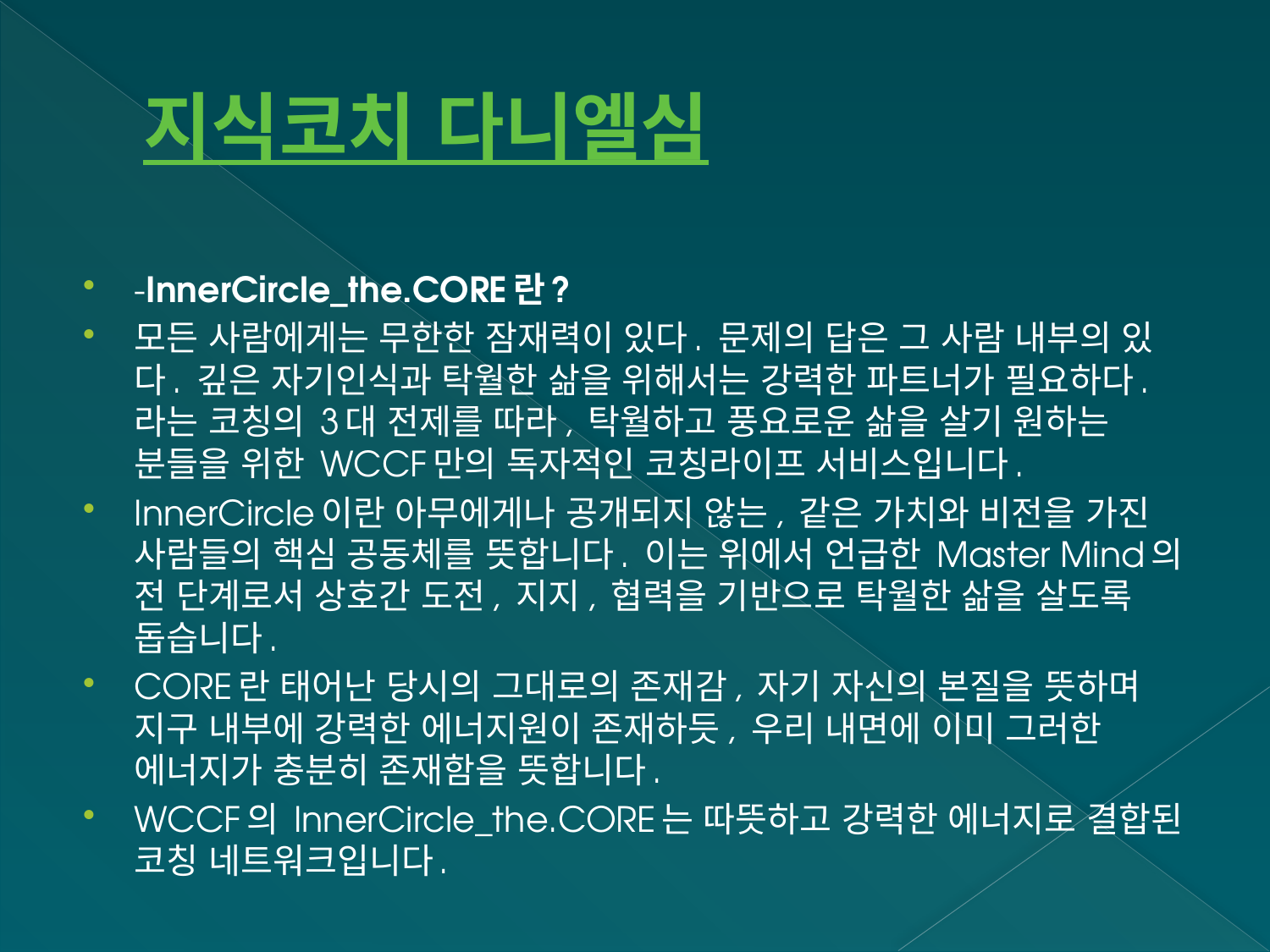

# 지식코치 다니엘심
-InnerCircle_the.CORE란?
모든 사람에게는 무한한 잠재력이 있다. 문제의 답은 그 사람 내부의 있다. 깊은 자기인식과 탁월한 삶을 위해서는 강력한 파트너가 필요하다.라는 코칭의 3대 전제를 따라, 탁월하고 풍요로운 삶을 살기 원하는 분들을 위한 WCCF만의 독자적인 코칭라이프 서비스입니다.
InnerCircle이란 아무에게나 공개되지 않는, 같은 가치와 비전을 가진 사람들의 핵심 공동체를 뜻합니다. 이는 위에서 언급한 Master Mind의 전 단계로서 상호간 도전, 지지, 협력을 기반으로 탁월한 삶을 살도록 돕습니다.
CORE란 태어난 당시의 그대로의 존재감, 자기 자신의 본질을 뜻하며 지구 내부에 강력한 에너지원이 존재하듯, 우리 내면에 이미 그러한 에너지가 충분히 존재함을 뜻합니다.
WCCF의 InnerCircle_the.CORE는 따뜻하고 강력한 에너지로 결합된 코칭 네트워크입니다.